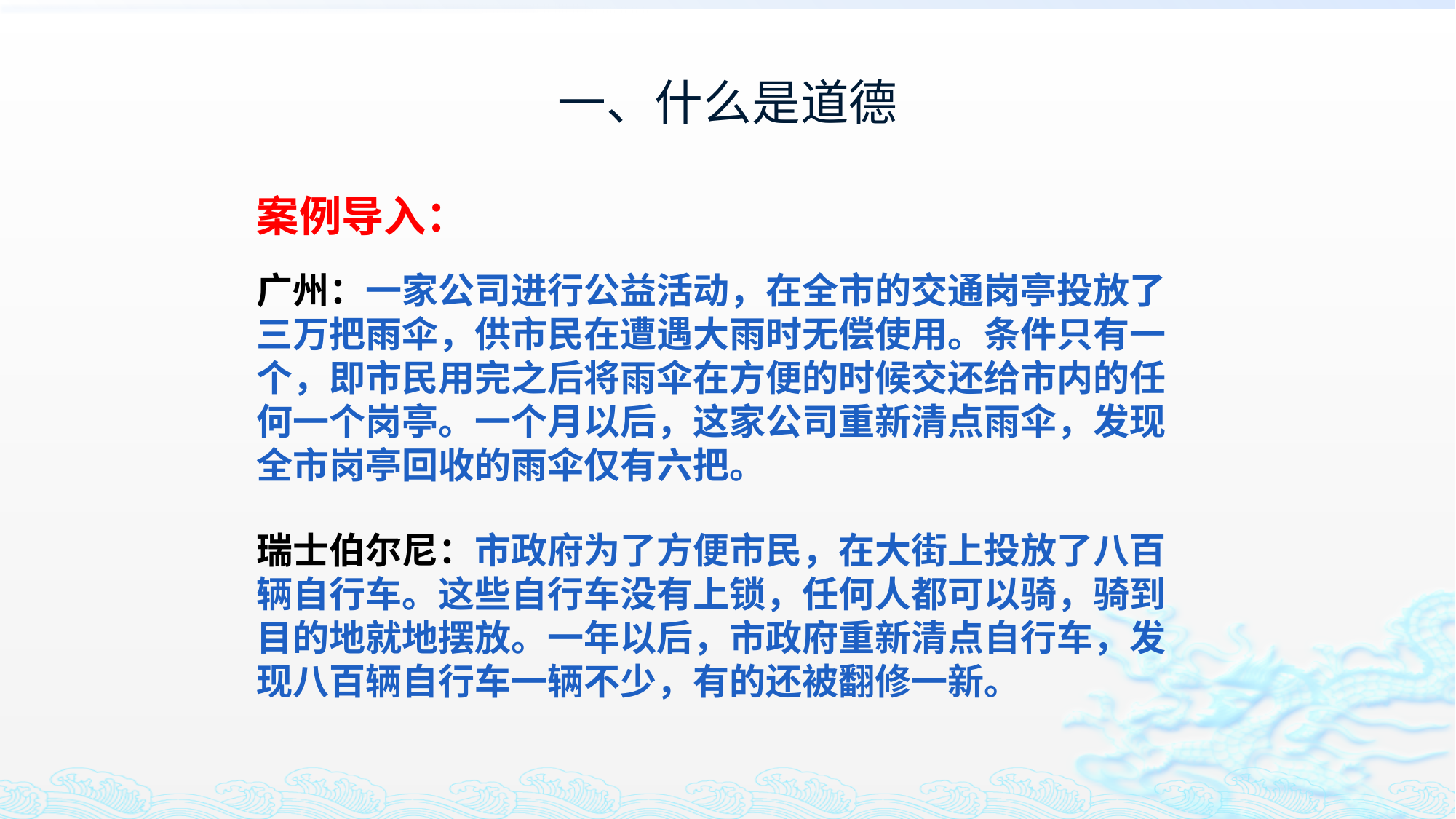

# 一、什么是道德
案例导入：
广州：一家公司进行公益活动，在全市的交通岗亭投放了三万把雨伞，供市民在遭遇大雨时无偿使用。条件只有一个，即市民用完之后将雨伞在方便的时候交还给市内的任何一个岗亭。一个月以后，这家公司重新清点雨伞，发现全市岗亭回收的雨伞仅有六把。
瑞士伯尔尼：市政府为了方便市民，在大街上投放了八百辆自行车。这些自行车没有上锁，任何人都可以骑，骑到目的地就地摆放。一年以后，市政府重新清点自行车，发现八百辆自行车一辆不少，有的还被翻修一新。